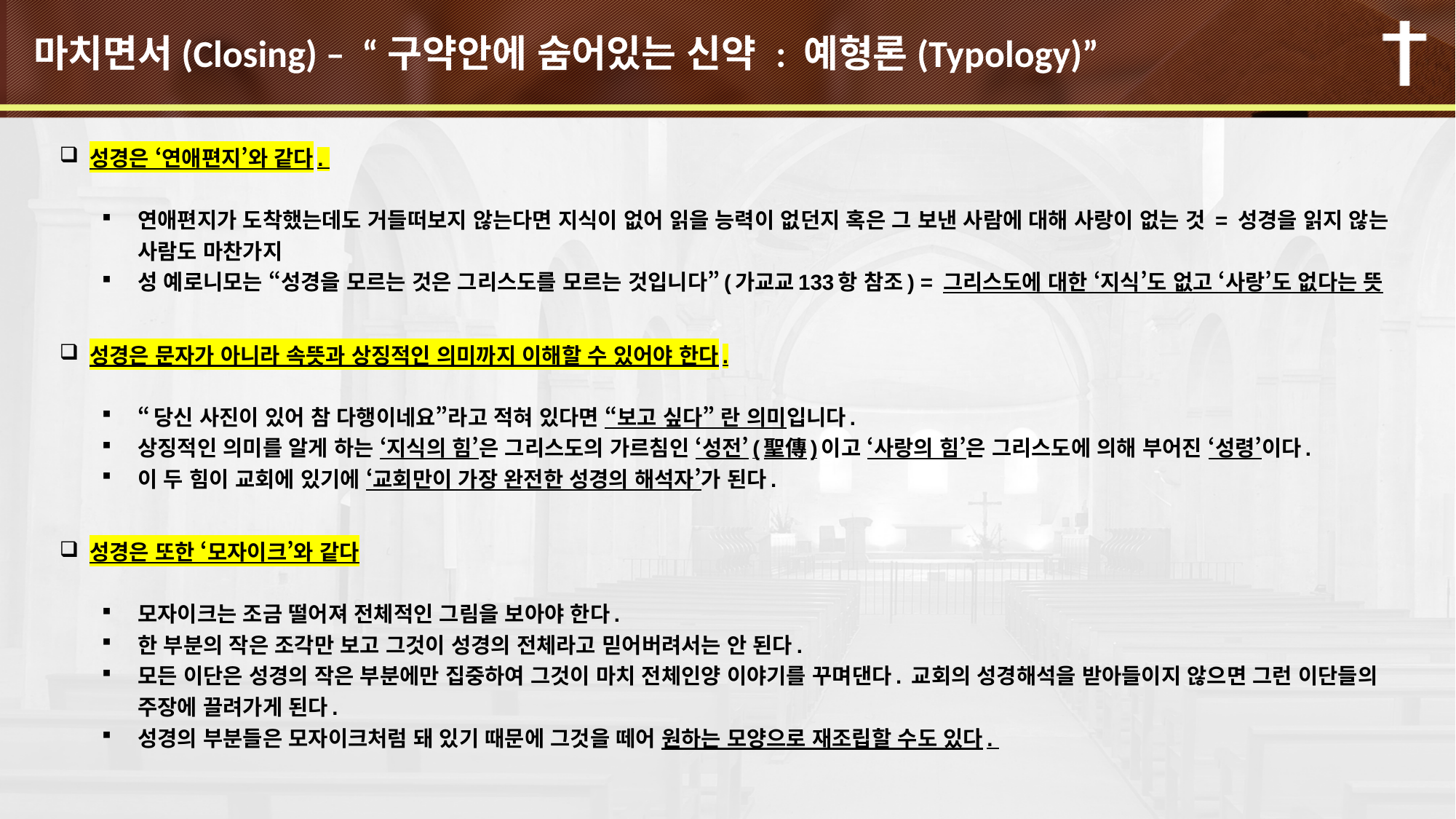

# 마치면서(Closing) –  “구약안에 숨어있는 신약 : 예형론(Typology)”
성경은 ‘연애편지’와 같다.

연애편지가 도착했는데도 거들떠보지 않는다면 지식이 없어 읽을 능력이 없던지 혹은 그 보낸 사람에 대해 사랑이 없는 것 = 성경을 읽지 않는 사람도 마찬가지
성 예로니모는 “성경을 모르는 것은 그리스도를 모르는 것입니다”(가교교133항 참조) = 그리스도에 대한 ‘지식’도 없고 ‘사랑’도 없다는 뜻

성경은 문자가 아니라 속뜻과 상징적인 의미까지 이해할 수 있어야 한다.

“당신 사진이 있어 참 다행이네요”라고 적혀 있다면 “보고 싶다” 란 의미입니다.
상징적인 의미를 알게 하는 ‘지식의 힘’은 그리스도의 가르침인 ‘성전’(聖傳)이고 ‘사랑의 힘’은 그리스도에 의해 부어진 ‘성령’이다.
이 두 힘이 교회에 있기에 ‘교회만이 가장 완전한 성경의 해석자’가 된다.

성경은 또한 ‘모자이크’와 같다

모자이크는 조금 떨어져 전체적인 그림을 보아야 한다.
한 부분의 작은 조각만 보고 그것이 성경의 전체라고 믿어버려서는 안 된다.
모든 이단은 성경의 작은 부분에만 집중하여 그것이 마치 전체인양 이야기를 꾸며댄다. 교회의 성경해석을 받아들이지 않으면 그런 이단들의 주장에 끌려가게 된다.
성경의 부분들은 모자이크처럼 돼 있기 때문에 그것을 떼어 원하는 모양으로 재조립할 수도 있다.